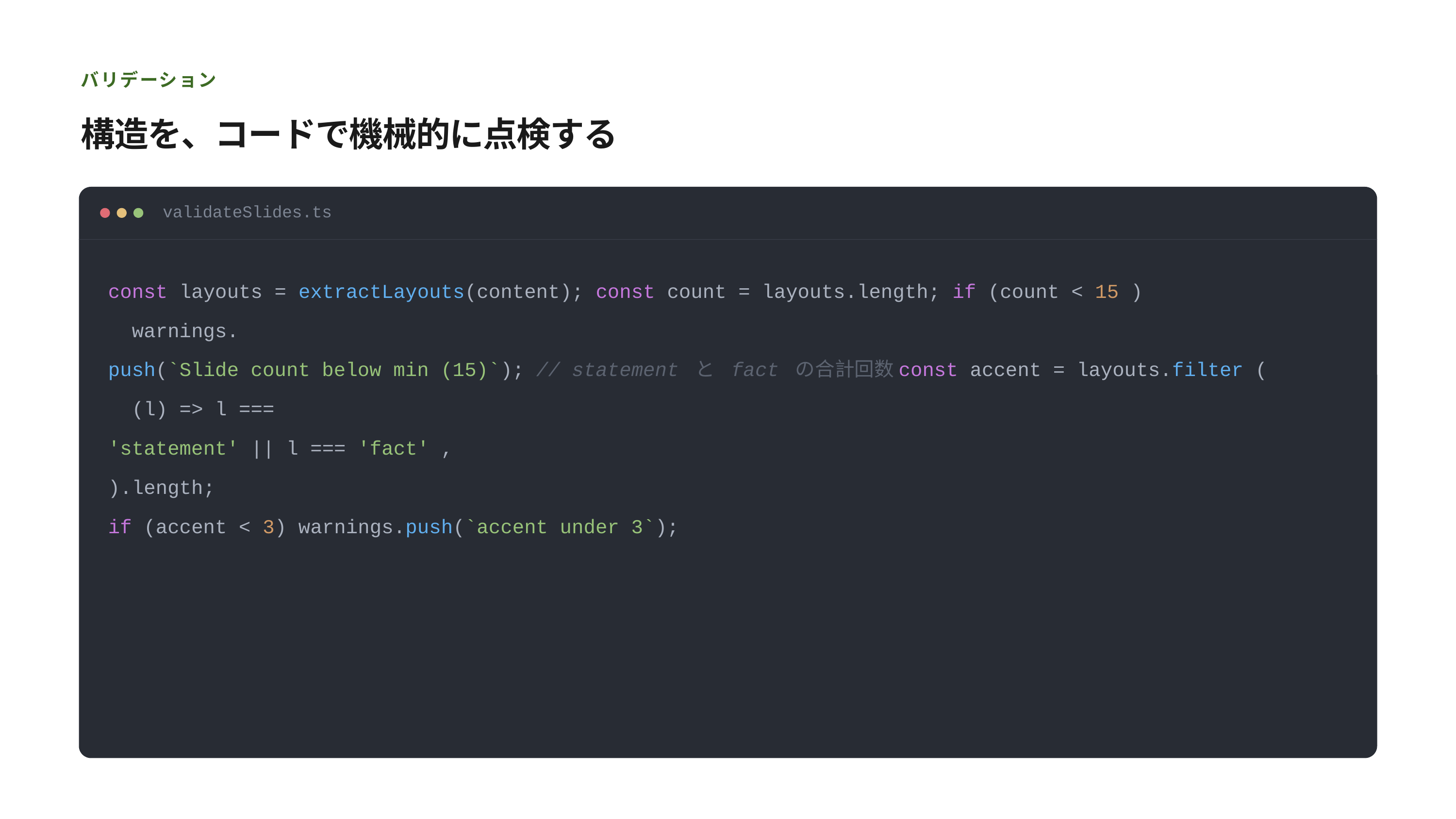

バリデーション
構造を、コードで機械的に点検する

validateSlides.ts

const layouts = extractLayouts(content); const count = layouts.length; if (count < 15 )
  warnings.
push(`Slide count below min (15)`); // statement と fact の合計回数const accent = layouts.filter (
  (l) => l ===
'statement' || l === 'fact' ,
).length;
if (accent < 3) warnings.push(`accent under 3`);